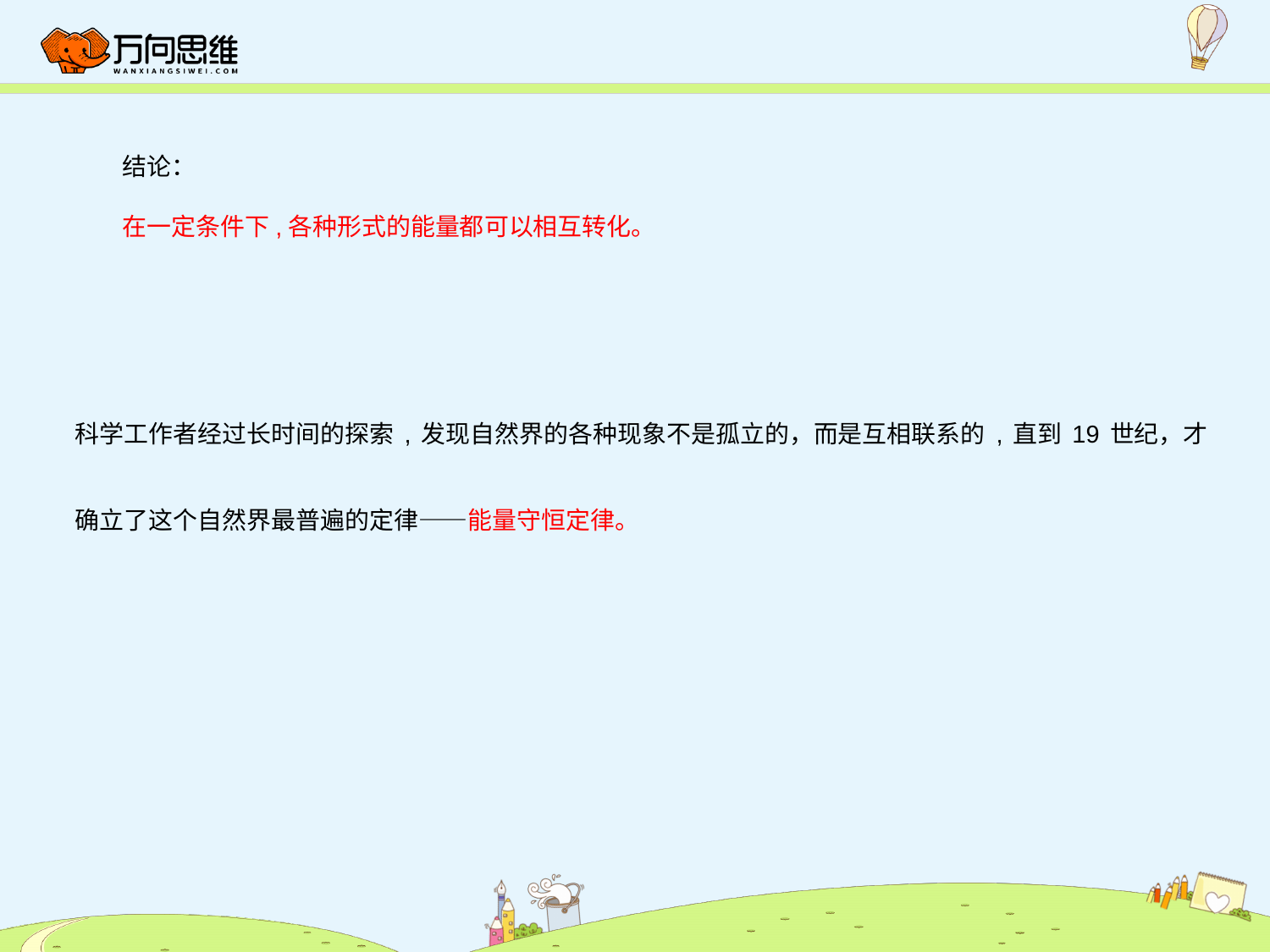

结论：
在一定条件下,各种形式的能量都可以相互转化。
科学工作者经过长时间的探索,发现自然界的各种现象不是孤立的，而是互相联系的,直到19世纪，才确立了这个自然界最普遍的定律——能量守恒定律。